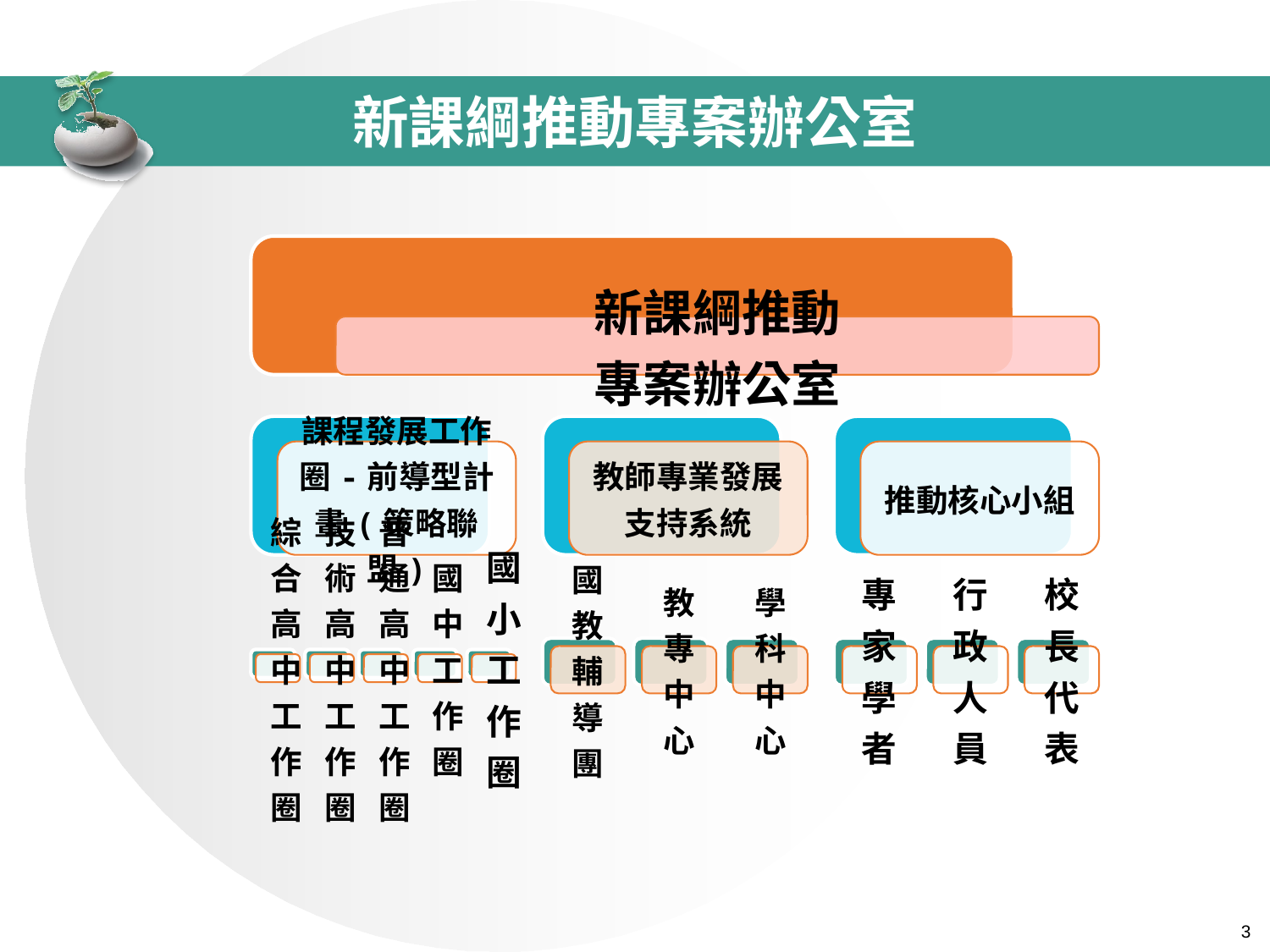

# 新課綱推動專案辦公室
新課綱推動
專案辦公室
教師專業發展支持系統
推動核心小組
專家學者
行政人員
校長代表
國教輔導團
教專中心
學科中心
              3